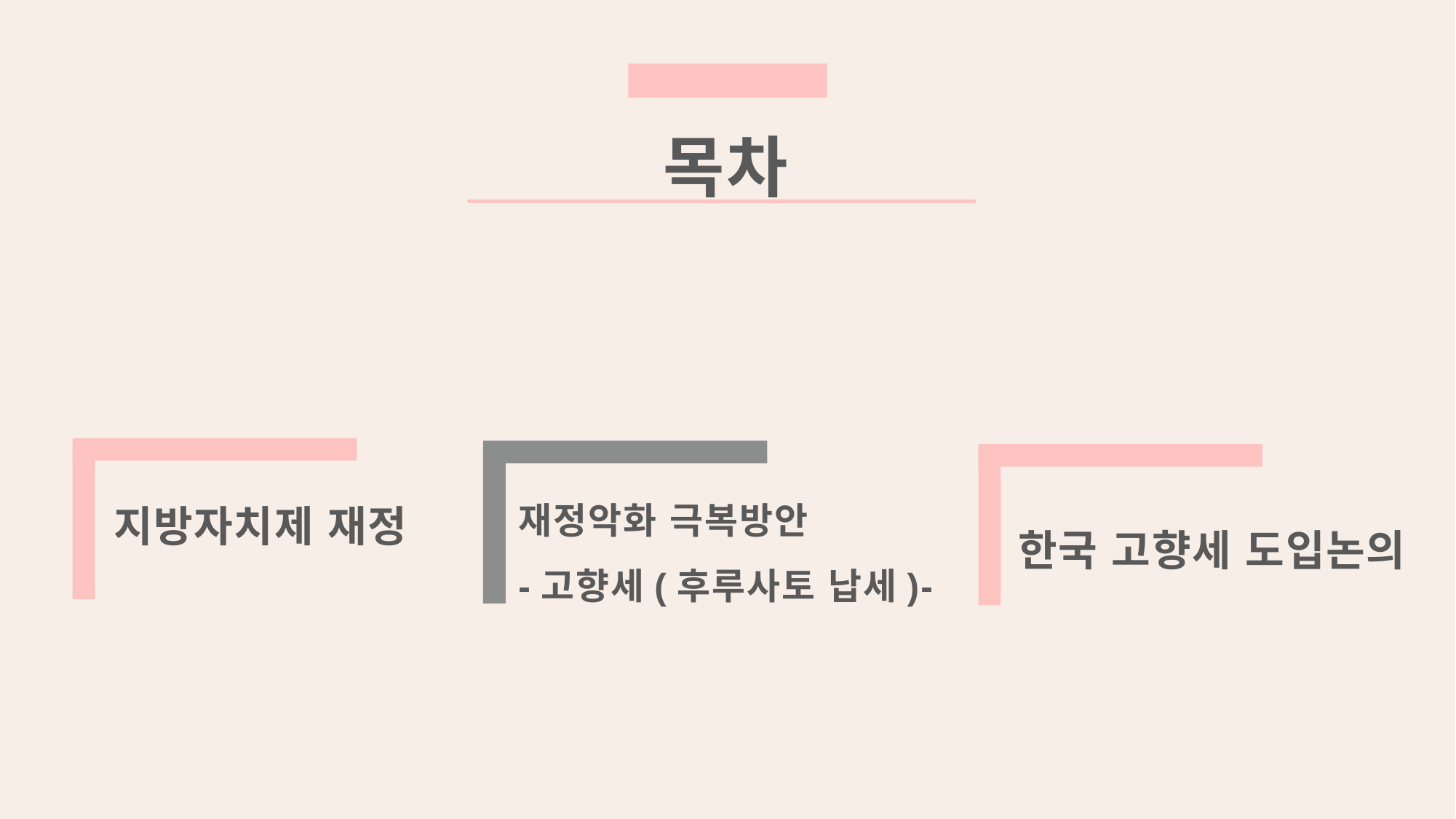

목차

재정악화 극복방안
-고향세(후루사토 납세)-
한국 고향세 도입논의
지방자치제 재정